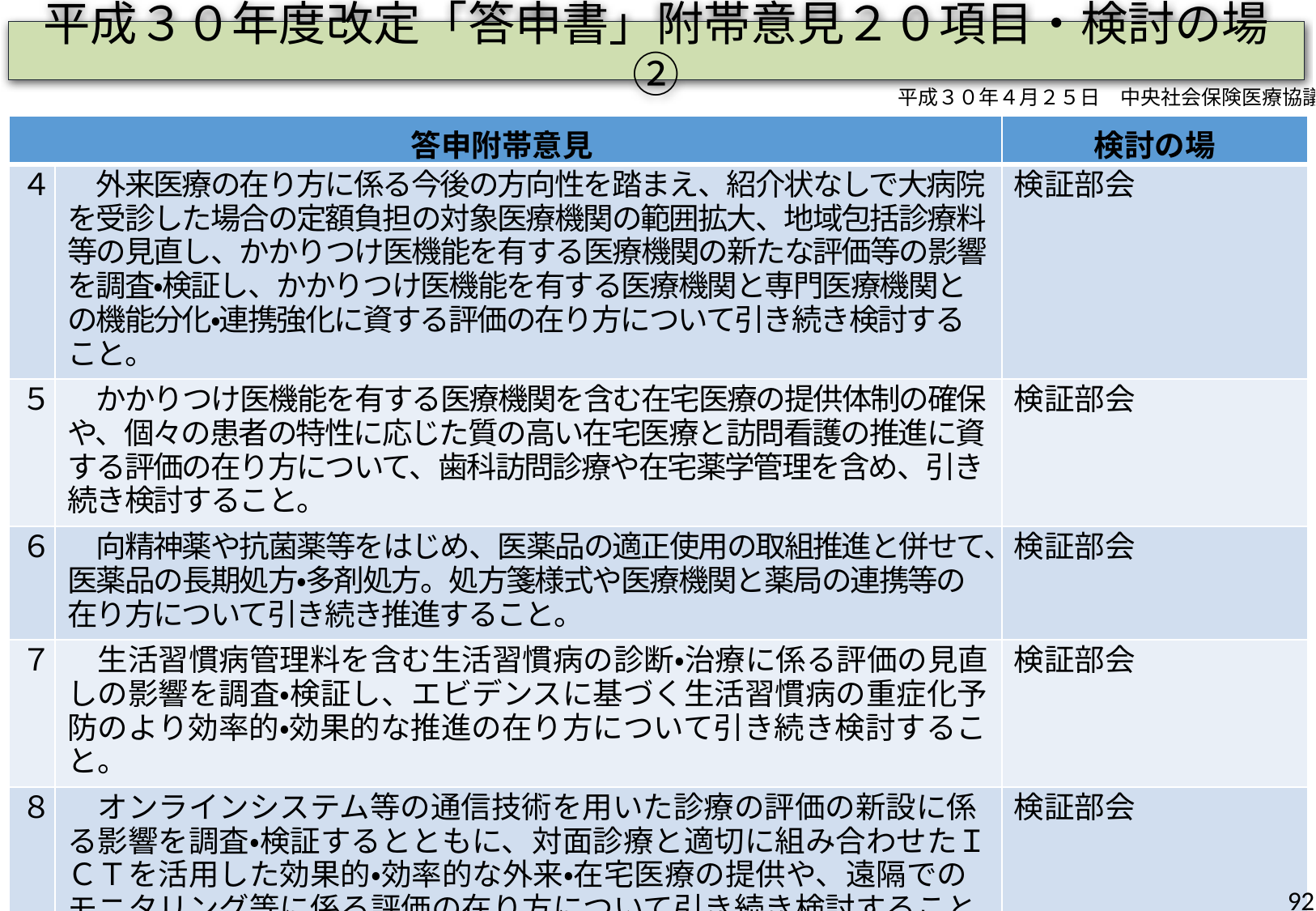

# 平成３０年度改定「答申書」附帯意見２０項目・検討の場②
平成３０年４月２５日　中央社会保険医療協議会
| 答申附帯意見 |  | 検討の場 |
| --- | --- | --- |
| ４ | 外来医療の在り方に係る今後の方向性を踏まえ、紹介状なしで大病院を受診した場合の定額負担の対象医療機関の範囲拡大、地域包括診療料等の見直し、かかりつけ医機能を有する医療機関の新たな評価等の影響を調査・検証し、かかりつけ医機能を有する医療機関と専門医療機関との機能分化・連携強化に資する評価の在り方について引き続き検討すること。 | 検証部会 |
| ５ | かかりつけ医機能を有する医療機関を含む在宅医療の提供体制の確保や、個々の患者の特性に応じた質の高い在宅医療と訪問看護の推進に資する評価の在り方について、歯科訪問診療や在宅薬学管理を含め、引き続き検討すること。 | 検証部会 |
| ６ | 向精神薬や抗菌薬等をはじめ、医薬品の適正使用の取組推進と併せて、医薬品の長期処方・多剤処方。処方箋様式や医療機関と薬局の連携等の在り方について引き続き推進すること。 | 検証部会 |
| ７ | 生活習慣病管理料を含む生活習慣病の診断・治療に係る評価の見直しの影響を調査・検証し、エビデンスに基づく生活習慣病の重症化予防のより効率的・効果的な推進の在り方について引き続き検討すること。 | 検証部会 |
| ８ | オンラインシステム等の通信技術を用いた診療の評価の新設に係る影響を調査・検証するとともに、対面診療と適切に組み合わせたＩＣＴを活用した効果的・効率的な外来・在宅医療の提供や、遠隔でのモニタリング等に係る評価の在り方について引き続き検討すること。 | 検証部会 |
92